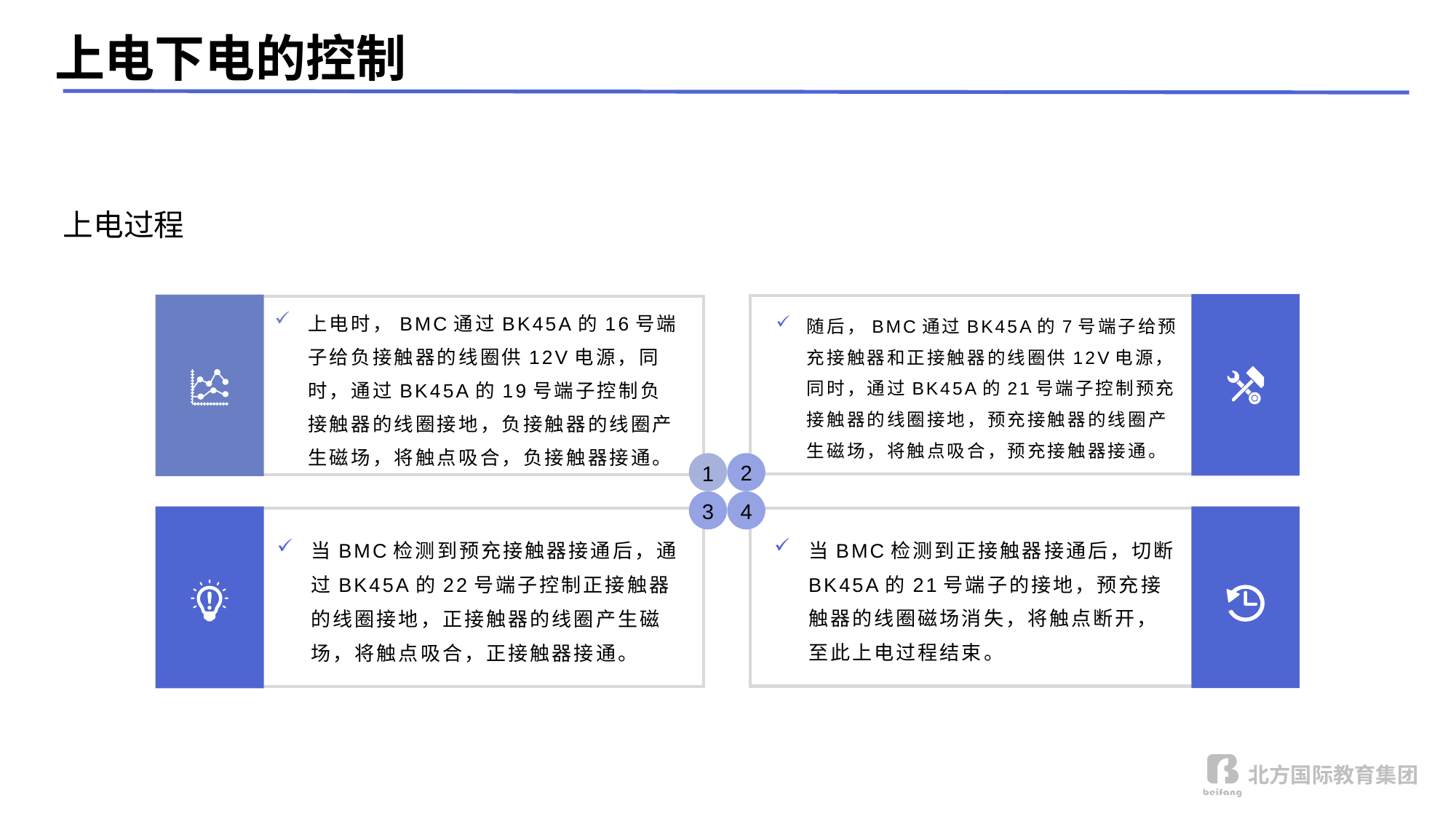

上电下电的控制
上电过程
随后，BMC通过BK45A的7号端子给预充接触器和正接触器的线圈供12V电源，同时，通过BK45A的21号端子控制预充接触器的线圈接地，预充接触器的线圈产生磁场，将触点吸合，预充接触器接通。

上电时，BMC通过BK45A的16号端子给负接触器的线圈供12V电源，同时，通过BK45A的19号端子控制负接触器的线圈接地，负接触器的线圈产生磁场，将触点吸合，负接触器接通。

2
1

3
4

当BMC检测到正接触器接通后，切断BK45A的21号端子的接地，预充接触器的线圈磁场消失，将触点断开，至此上电过程结束。
当BMC检测到预充接触器接通后，通过BK45A的22号端子控制正接触器的线圈接地，正接触器的线圈产生磁场，将触点吸合，正接触器接通。